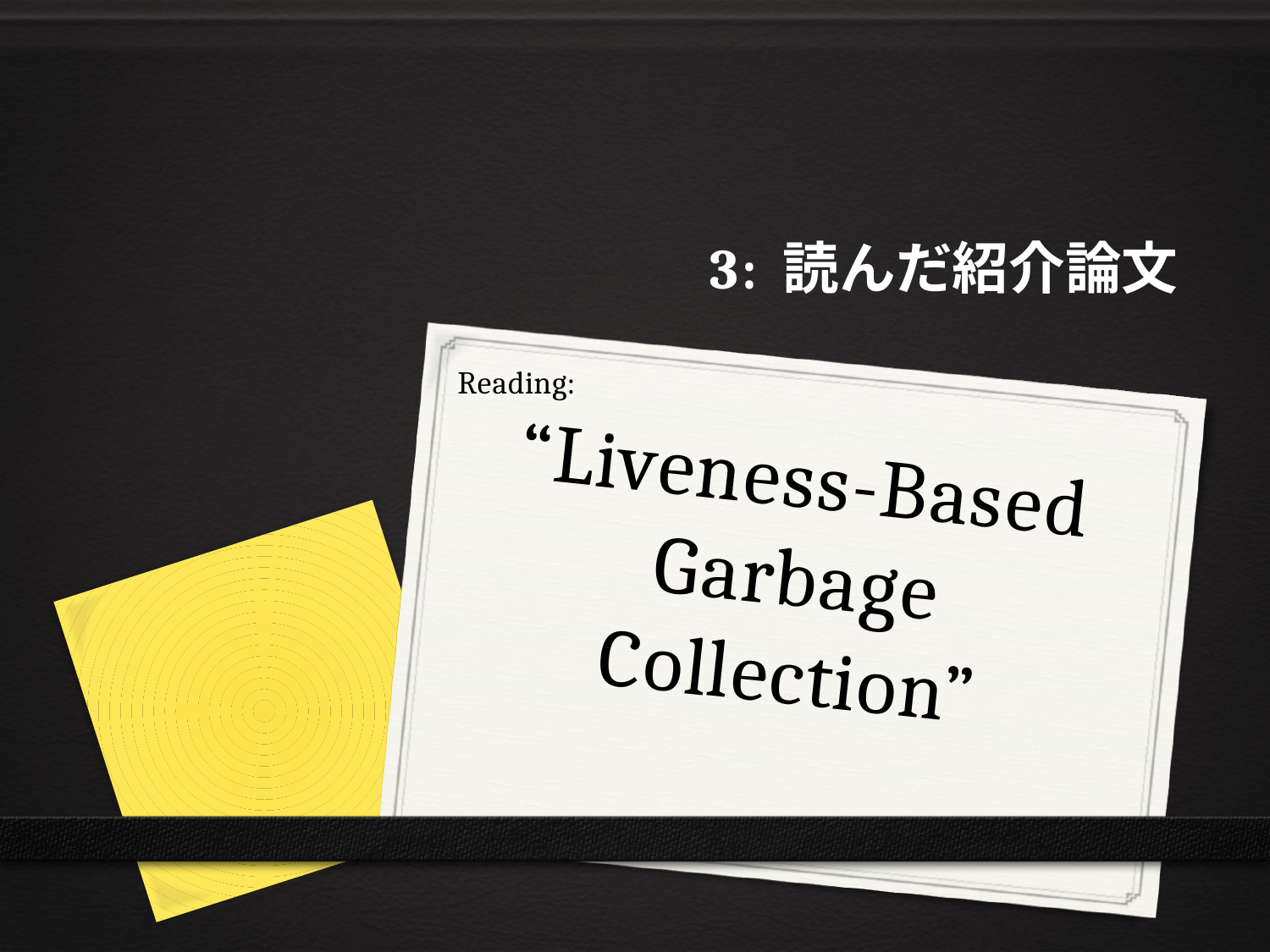

3: 読んだ紹介論文
Reading:
# “Liveness-Based Garbage Collection”